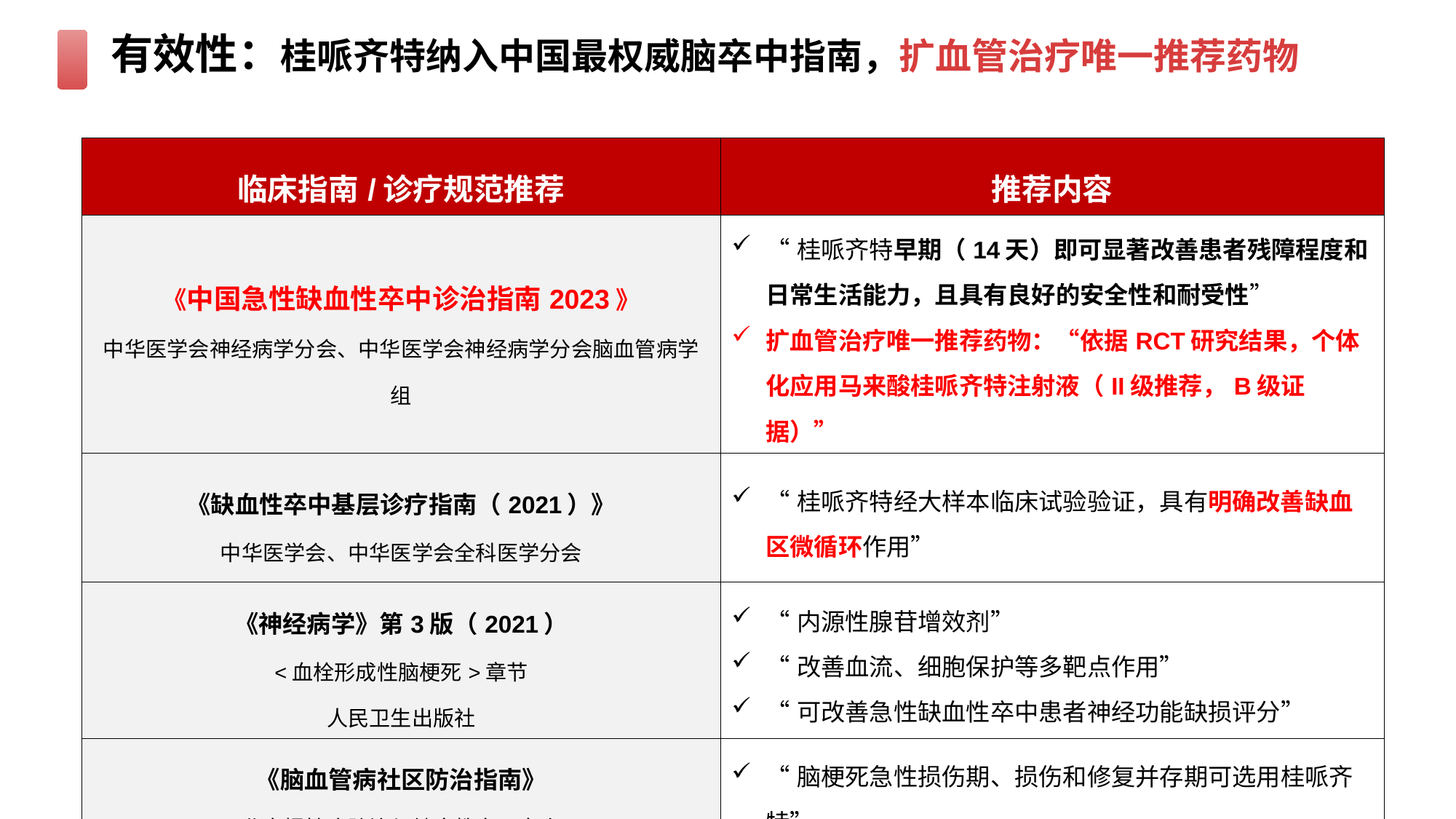

# 有效性：桂哌齐特纳入中国最权威脑卒中指南，扩血管治疗唯一推荐药物
| 临床指南/诊疗规范推荐 | 推荐内容 |
| --- | --- |
| 《中国急性缺血性卒中诊治指南2023》 中华医学会神经病学分会、中华医学会神经病学分会脑血管病学组 | “桂哌齐特早期（14天）即可显著改善患者残障程度和日常生活能力，且具有良好的安全性和耐受性” 扩血管治疗唯一推荐药物：“依据RCT研究结果，个体化应用马来酸桂哌齐特注射液（II级推荐，B级证据）” |
| 《缺血性卒中基层诊疗指南（2021）》 中华医学会、中华医学会全科医学分会 | “桂哌齐特经大样本临床试验验证，具有明确改善缺血区微循环作用” |
| 《神经病学》第3版（2021） <血栓形成性脑梗死>章节 人民卫生出版社 | “内源性腺苷增效剂” “改善血流、细胞保护等多靶点作用” “可改善急性缺血性卒中患者神经功能缺损评分” |
| 《脑血管病社区防治指南》 北京慢性病防治与健康教育研究会 | “脑梗死急性损伤期、损伤和修复并存期可选用桂哌齐特” |